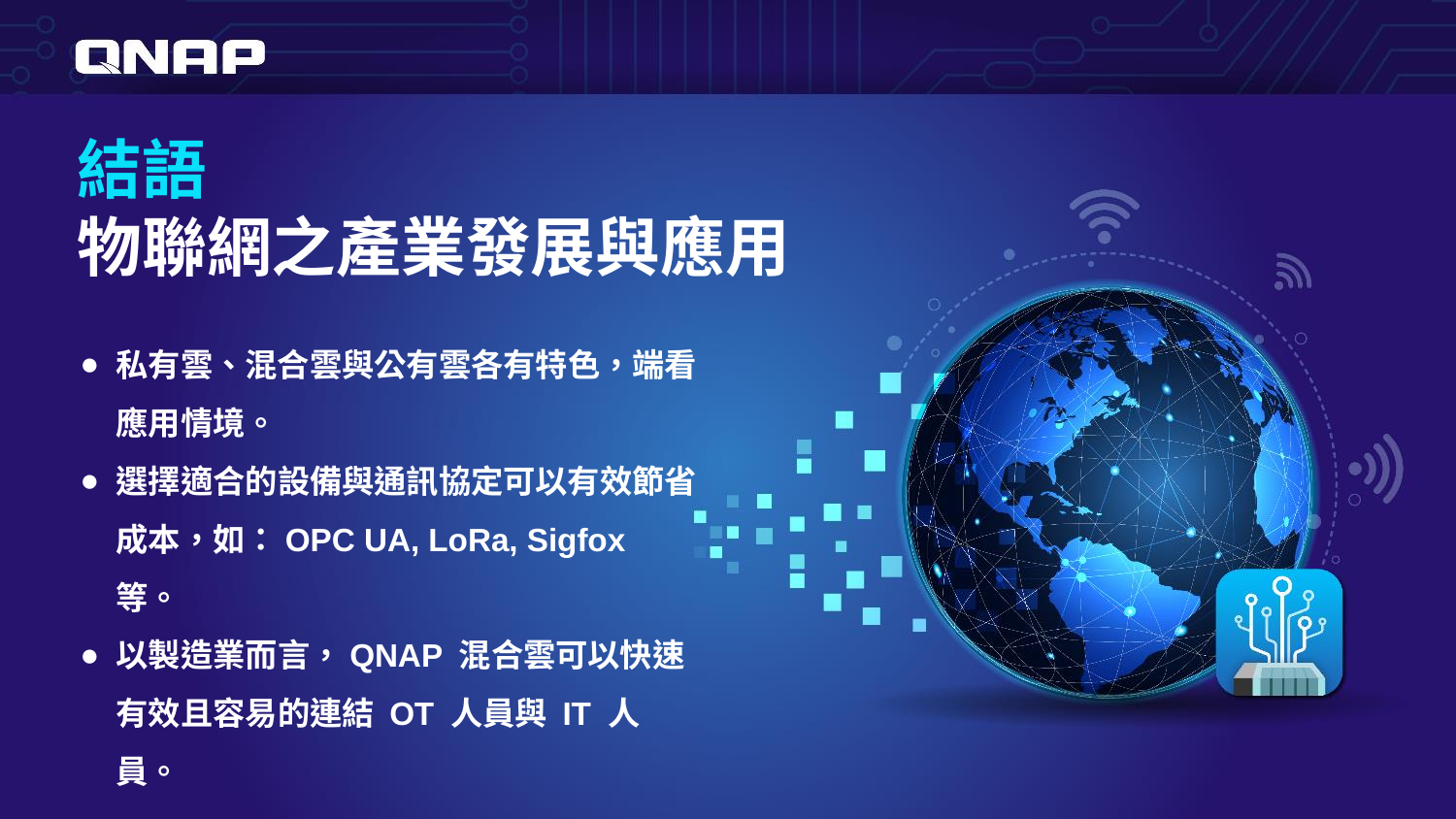

結語
物聯網之產業發展與應用
私有雲、混合雲與公有雲各有特色，端看應用情境。
選擇適合的設備與通訊協定可以有效節省成本，如：OPC UA, LoRa, Sigfox 等。
以製造業而言，QNAP 混合雲可以快速有效且容易的連結 OT 人員與 IT 人員。